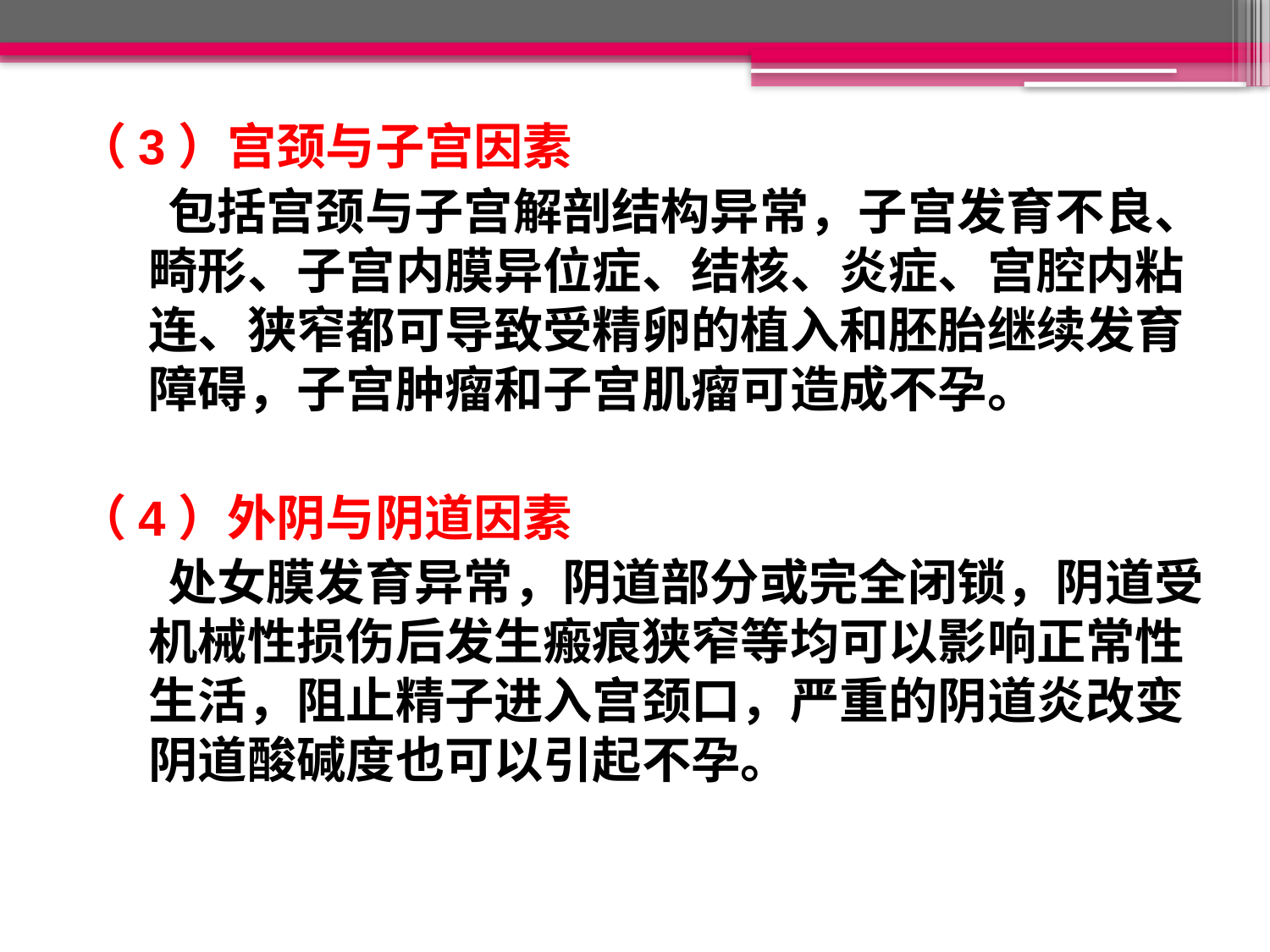

（3）宫颈与子宫因素
       包括宫颈与子宫解剖结构异常，子宫发育不良、畸形、子宫内膜异位症、结核、炎症、宫腔内粘连、狭窄都可导致受精卵的植入和胚胎继续发育障碍，子宫肿瘤和子宫肌瘤可造成不孕。

（4）外阴与阴道因素
       处女膜发育异常，阴道部分或完全闭锁，阴道受机械性损伤后发生瘢痕狭窄等均可以影响正常性生活，阻止精子进入宫颈口，严重的阴道炎改变阴道酸碱度也可以引起不孕。